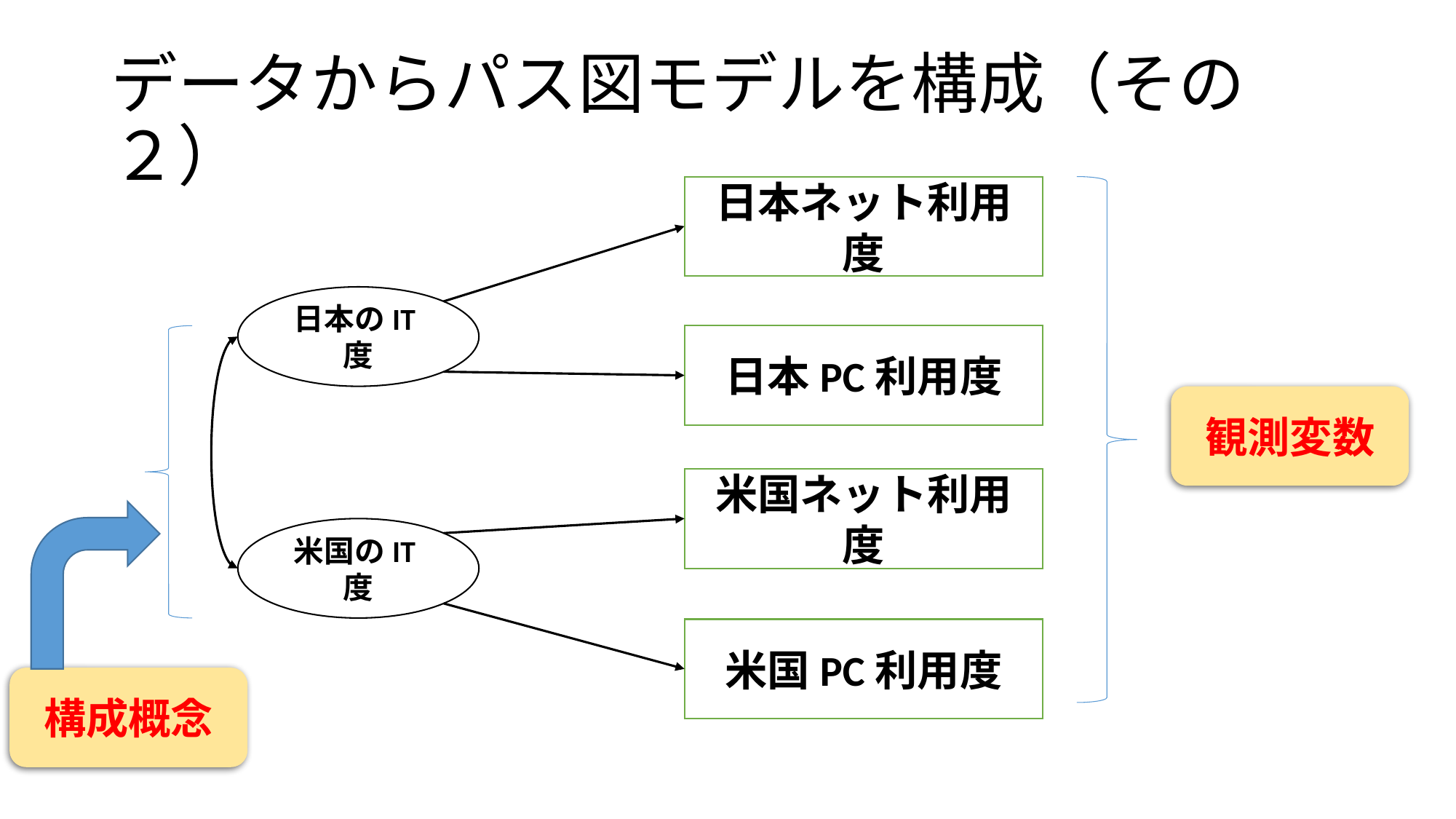

# データからパス図モデルを構成（その２）
日本ネット利用度

日本のIT度

日本PC利用度
観測変数
米国ネット利用度

米国のIT度
米国PC利用度
構成概念